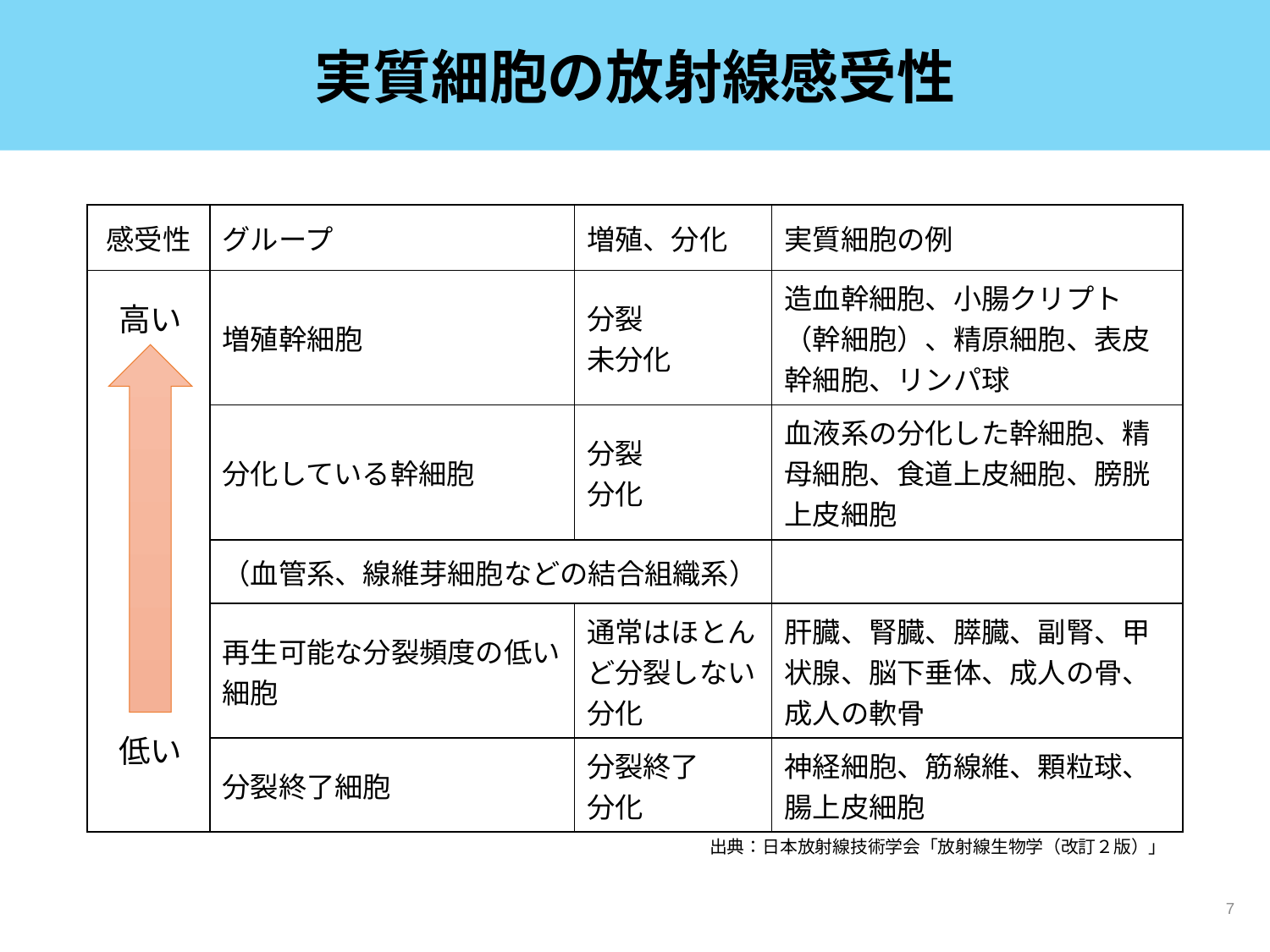

# 実質細胞の放射線感受性
| 感受性 | グループ | 増殖、分化 | 実質細胞の例 |
| --- | --- | --- | --- |
|  | 増殖幹細胞 | 分裂 未分化 | 造血幹細胞、小腸クリプト（幹細胞）、精原細胞、表皮幹細胞、リンパ球 |
|  | 分化している幹細胞 | 分裂 分化 | 血液系の分化した幹細胞、精母細胞、食道上皮細胞、膀胱上皮細胞 |
|  | （血管系、線維芽細胞などの結合組織系） |  |  |
|  | 再生可能な分裂頻度の低い細胞 | 通常はほとんど分裂しない 分化 | 肝臓、腎臓、膵臓、副腎、甲状腺、脳下垂体、成人の骨、成人の軟骨 |
|  | 分裂終了細胞 | 分裂終了 分化 | 神経細胞、筋線維、顆粒球、腸上皮細胞 |
高い

低い
出典：日本放射線技術学会「放射線生物学（改訂２版）」
7